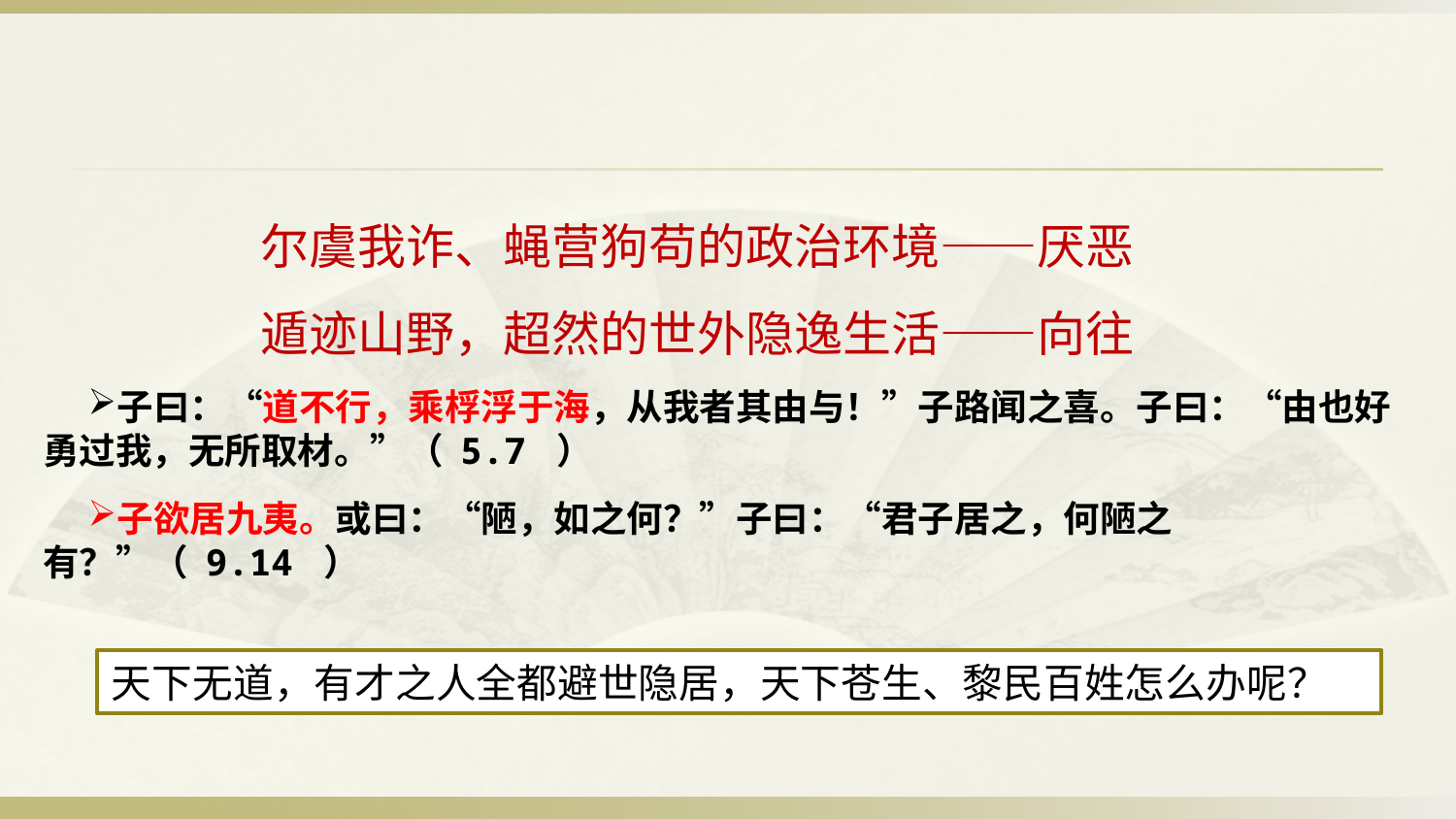

尔虞我诈、蝇营狗苟的政治环境——厌恶
遁迹山野，超然的世外隐逸生活——向往
子曰：“道不行，乘桴浮于海，从我者其由与！”子路闻之喜。子曰：“由也好勇过我，无所取材。”（ 5.7 ）
子欲居九夷。或曰：“陋，如之何？”子曰：“君子居之，何陋之有？”（ 9.14 ）
天下无道，有才之人全都避世隐居，天下苍生、黎民百姓怎么办呢？